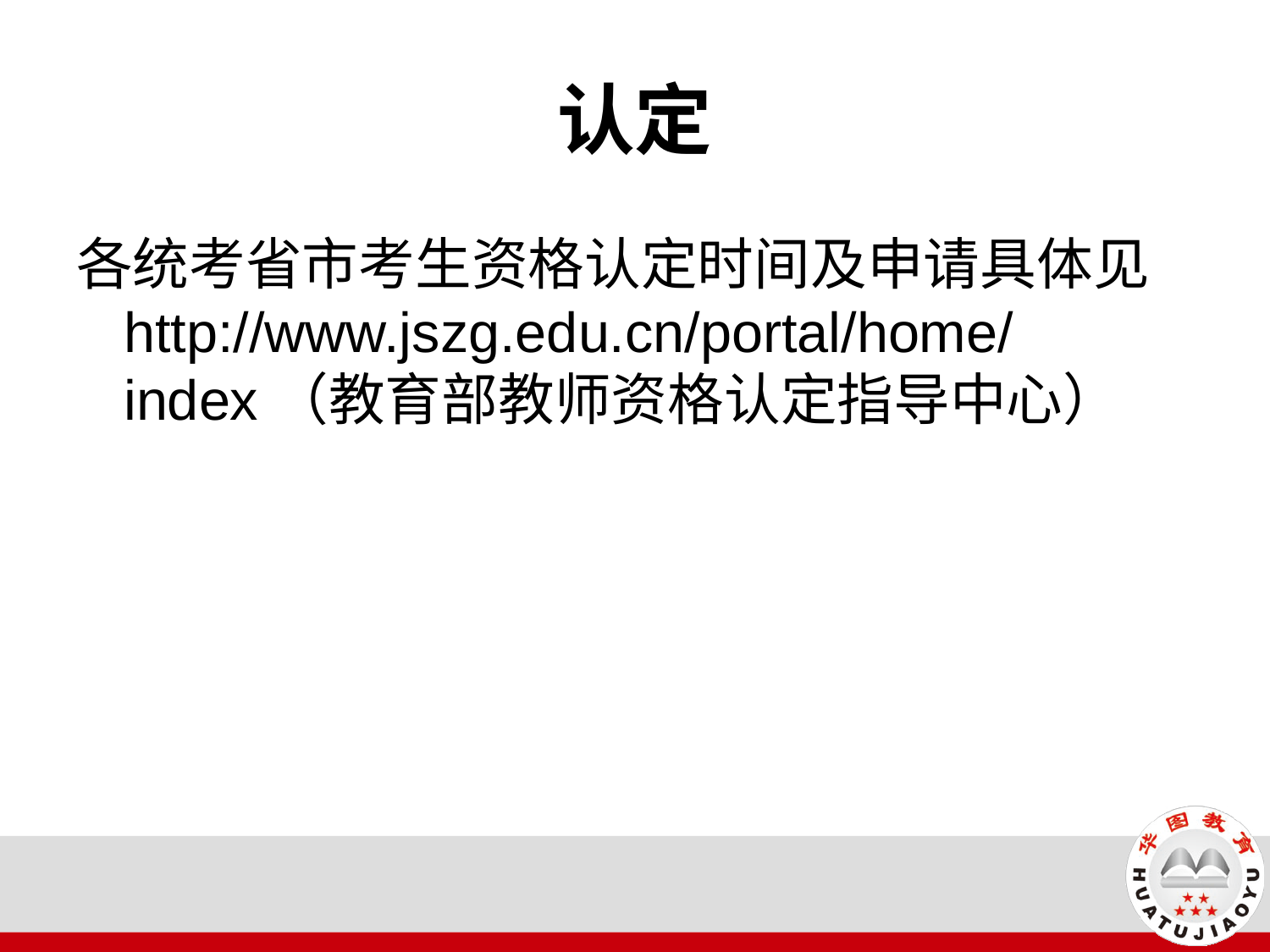

认定
各统考省市考生资格认定时间及申请具体见http://www.jszg.edu.cn/portal/home/index（教育部教师资格认定指导中心）